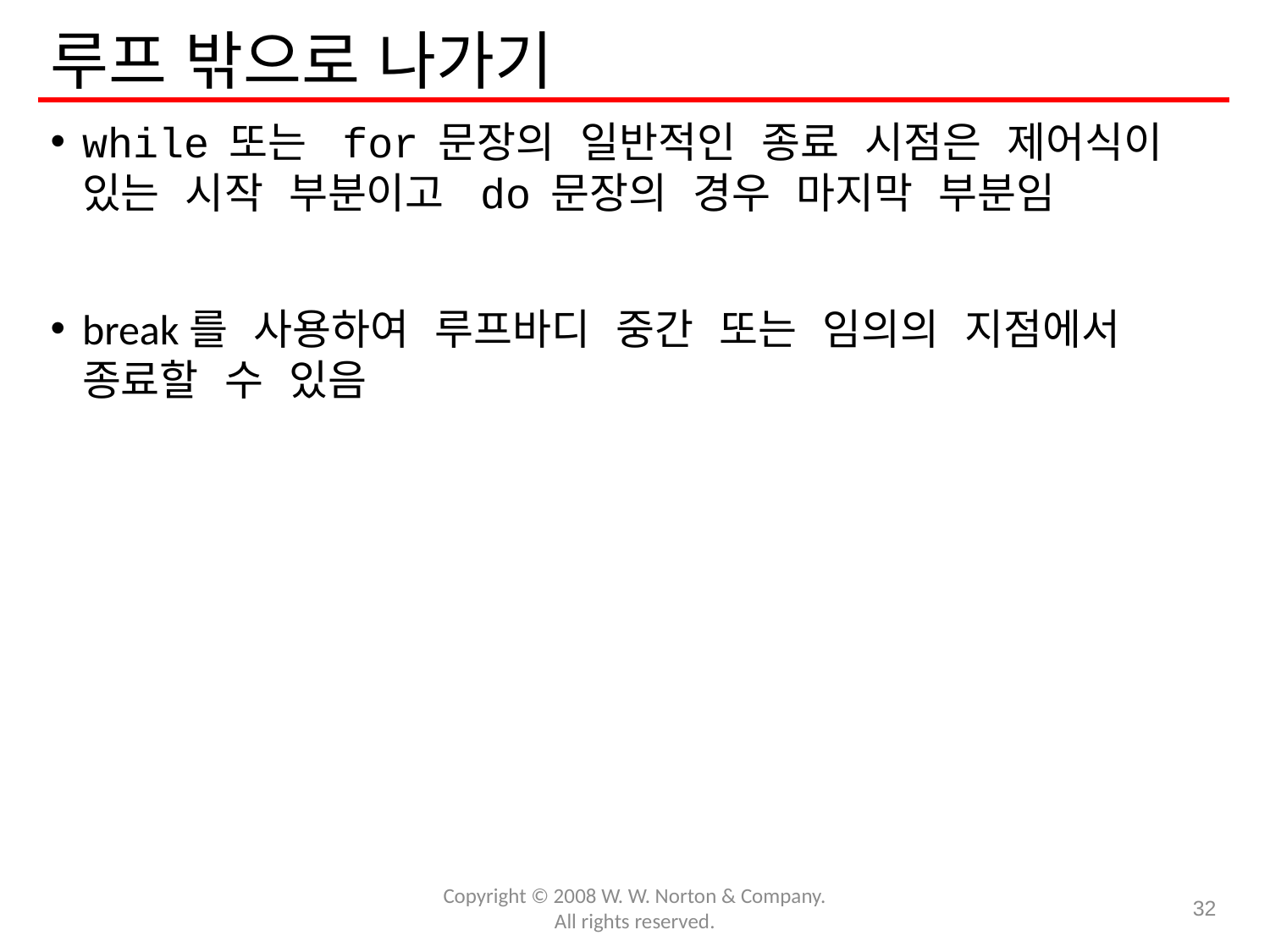

# 루프 밖으로 나가기
while 또는 for 문장의 일반적인 종료 시점은 제어식이 있는 시작 부분이고 do 문장의 경우 마지막 부분임

break를 사용하여 루프바디 중간 또는 임의의 지점에서 종료할 수 있음
Copyright © 2008 W. W. Norton & Company.
All rights reserved.
32